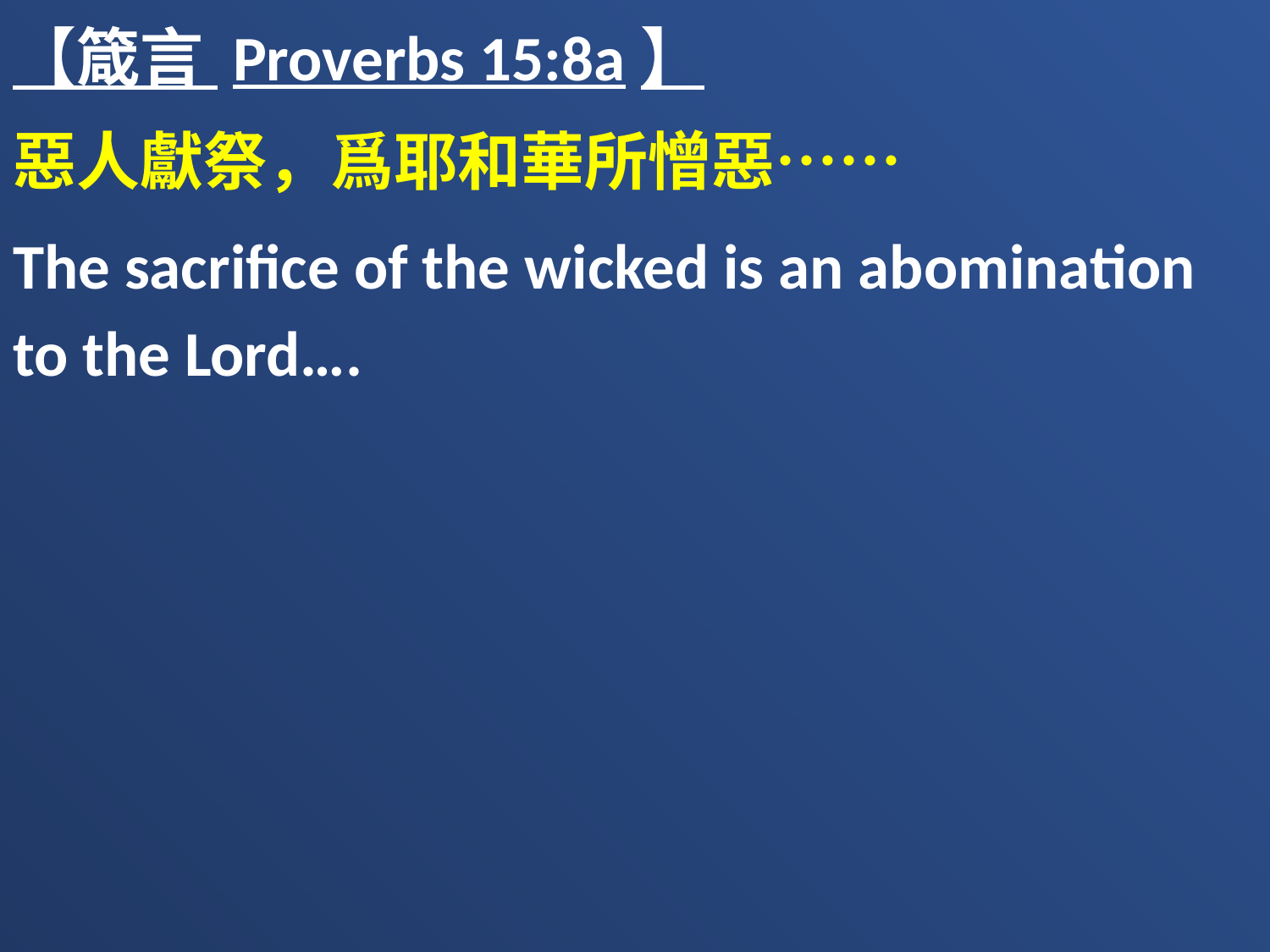

【箴言 Proverbs 15:8a】
惡人獻祭，爲耶和華所憎惡……
The sacrifice of the wicked is an abomination to the Lord….